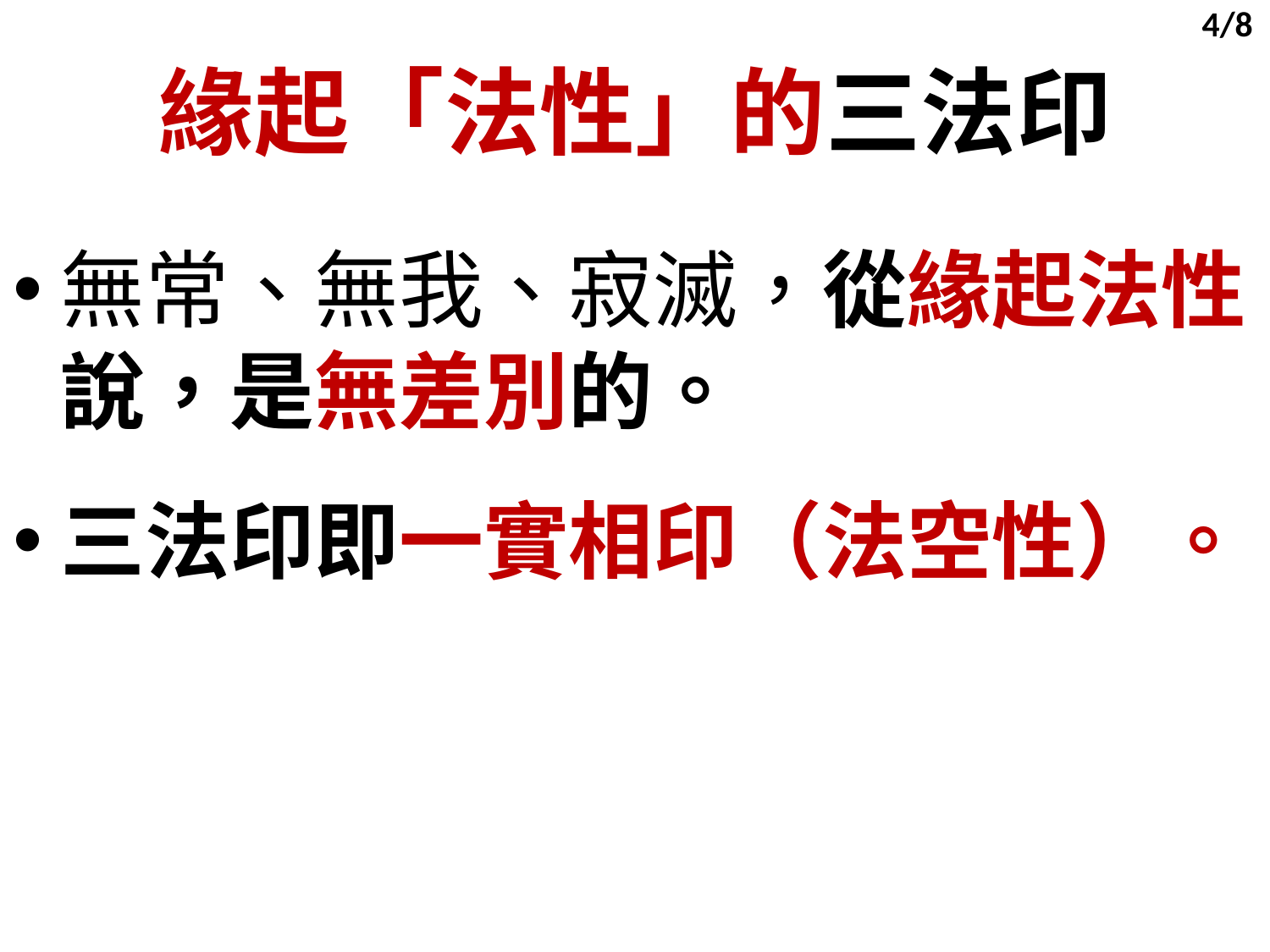

4/8
緣起「法性」的三法印
無常、無我、寂滅，從緣起法性說，是無差別的。
三法印即一實相印（法空性）。